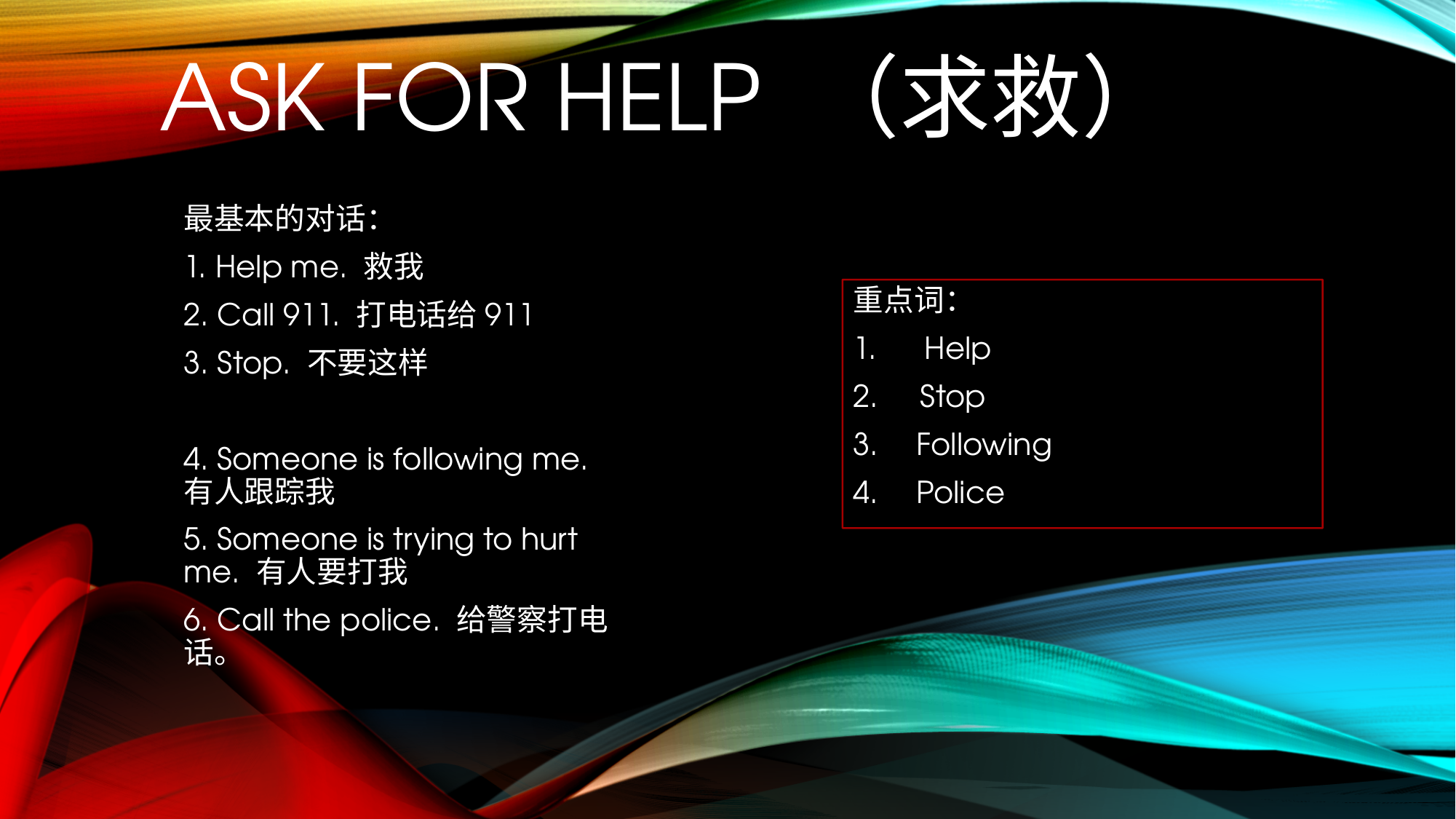

# Ask for help （求救）
最基本的对话：
1. Help me. 救我
2. Call 911. 打电话给911
3. Stop. 不要这样

4. Someone is following me. 有人跟踪我
5. Someone is trying to hurt me. 有人要打我
6. Call the police. 给警察打电话。

重点词：
  Help
2.     Stop
 Following
 Police